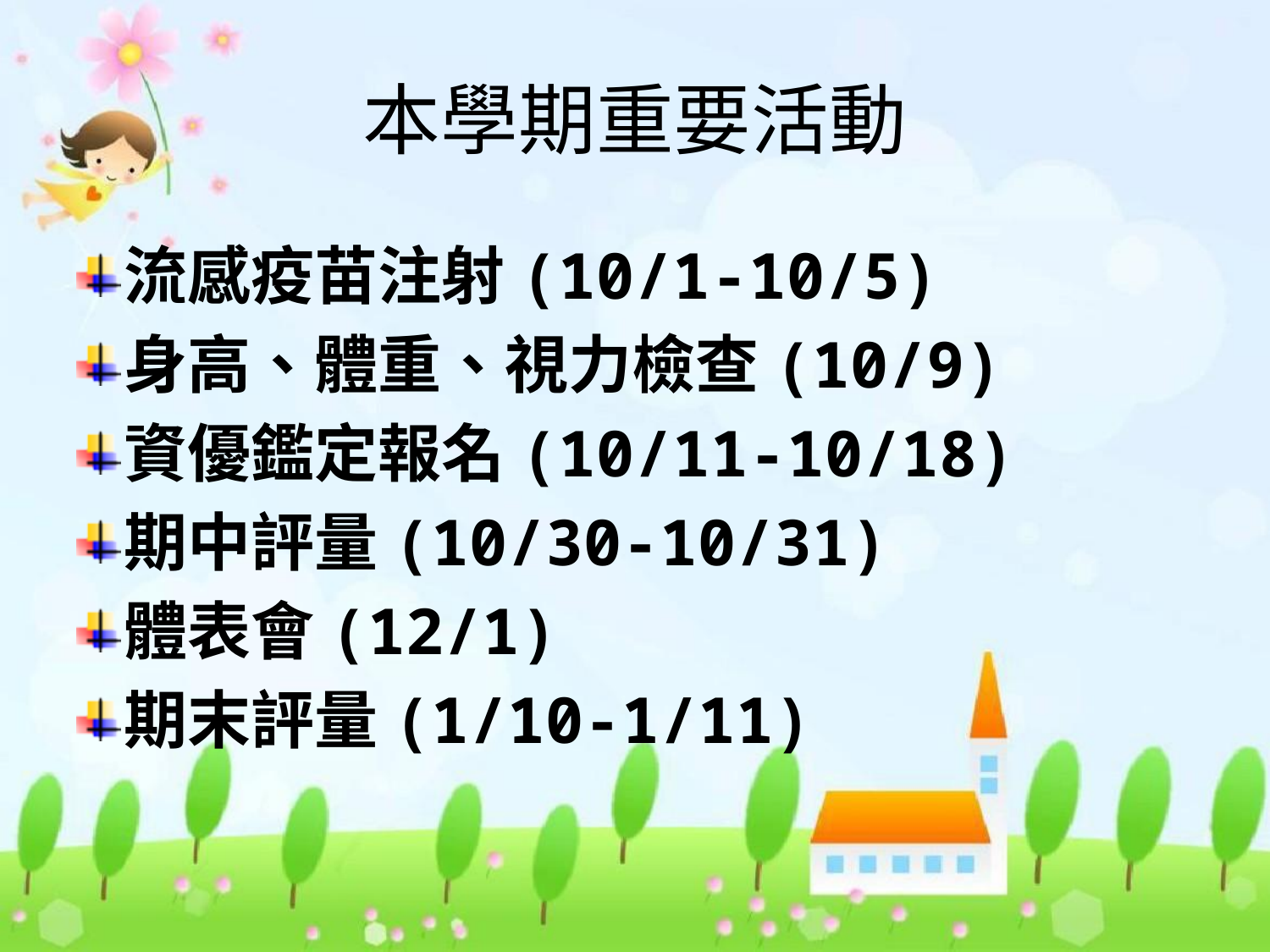

# 本學期重要活動
流感疫苗注射(10/1-10/5)
身高、體重、視力檢查(10/9)
資優鑑定報名(10/11-10/18)
期中評量(10/30-10/31)
體表會(12/1)
期末評量(1/10-1/11)